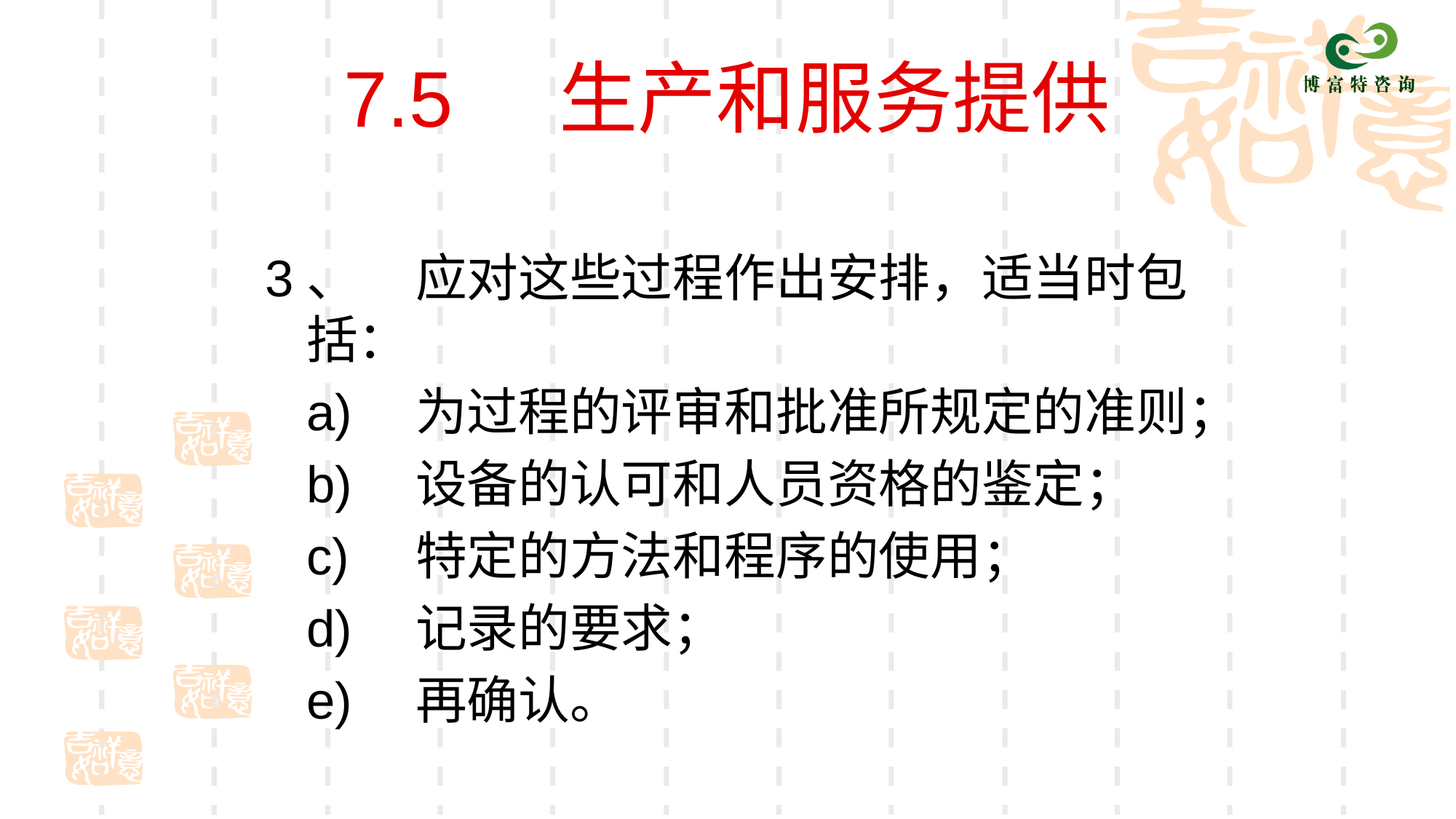

# 7.5    生产和服务提供

3、 	应对这些过程作出安排，适当时包括：
	a) 	为过程的评审和批准所规定的准则；
	b) 	设备的认可和人员资格的鉴定；
	c) 	特定的方法和程序的使用；
	d) 	记录的要求；
	e) 	再确认。